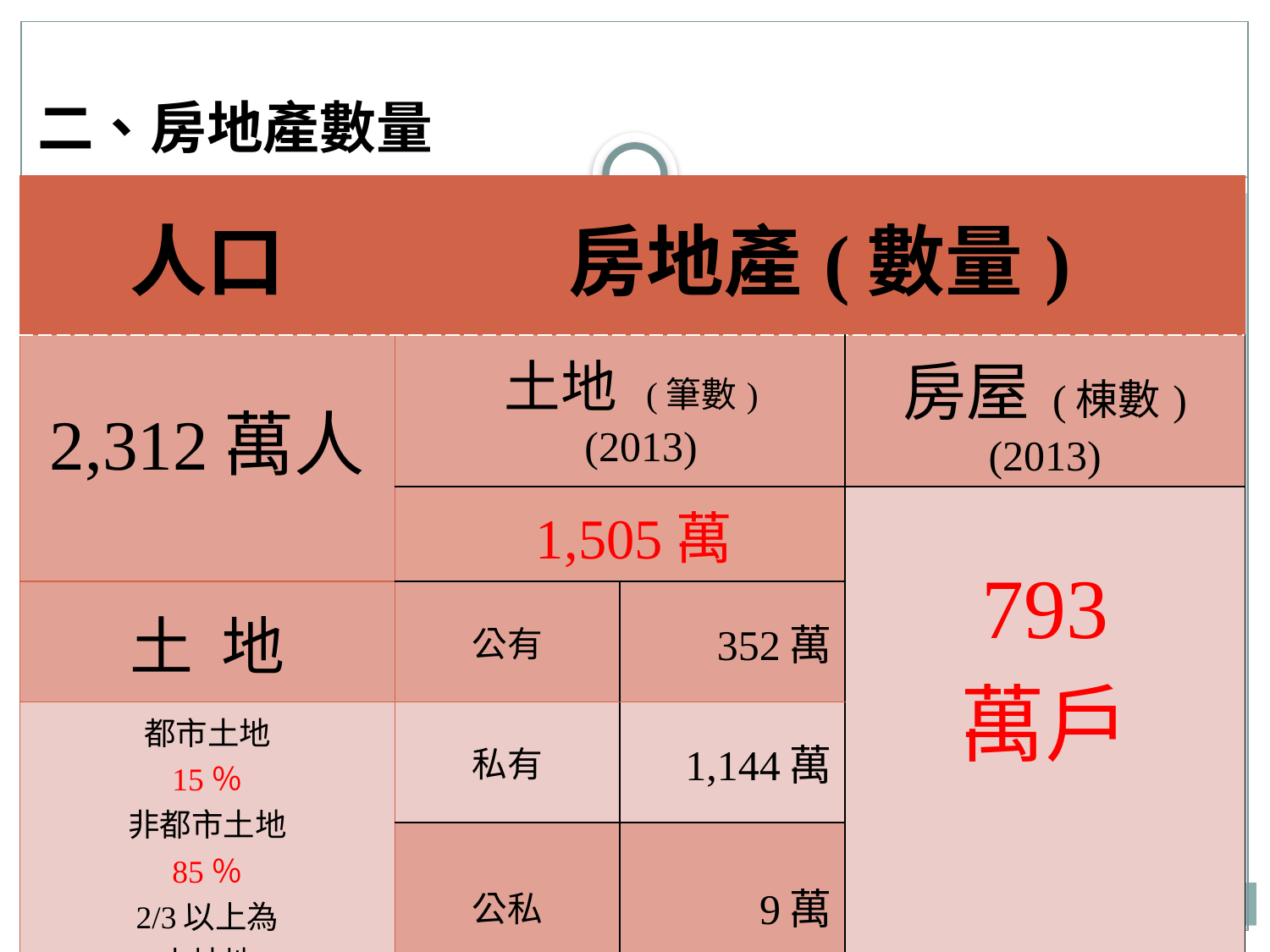

# 二、房地產數量
| 人口 | 房地產(數量) |  |  |
| --- | --- | --- | --- |
| 2,312萬人 | 土地 (筆數) (2013) |  | 房屋 (棟數) (2013) |
|  | 1,505萬 |  | 793 萬戶 |
| 土 地 | 公有 | 352萬 |  |
| 都市土地 15％ 非都市土地 85％ 2/3以上為 山坡地 | 私有 | 1,144萬 |  |
|  | 公私 | 9萬 |  |